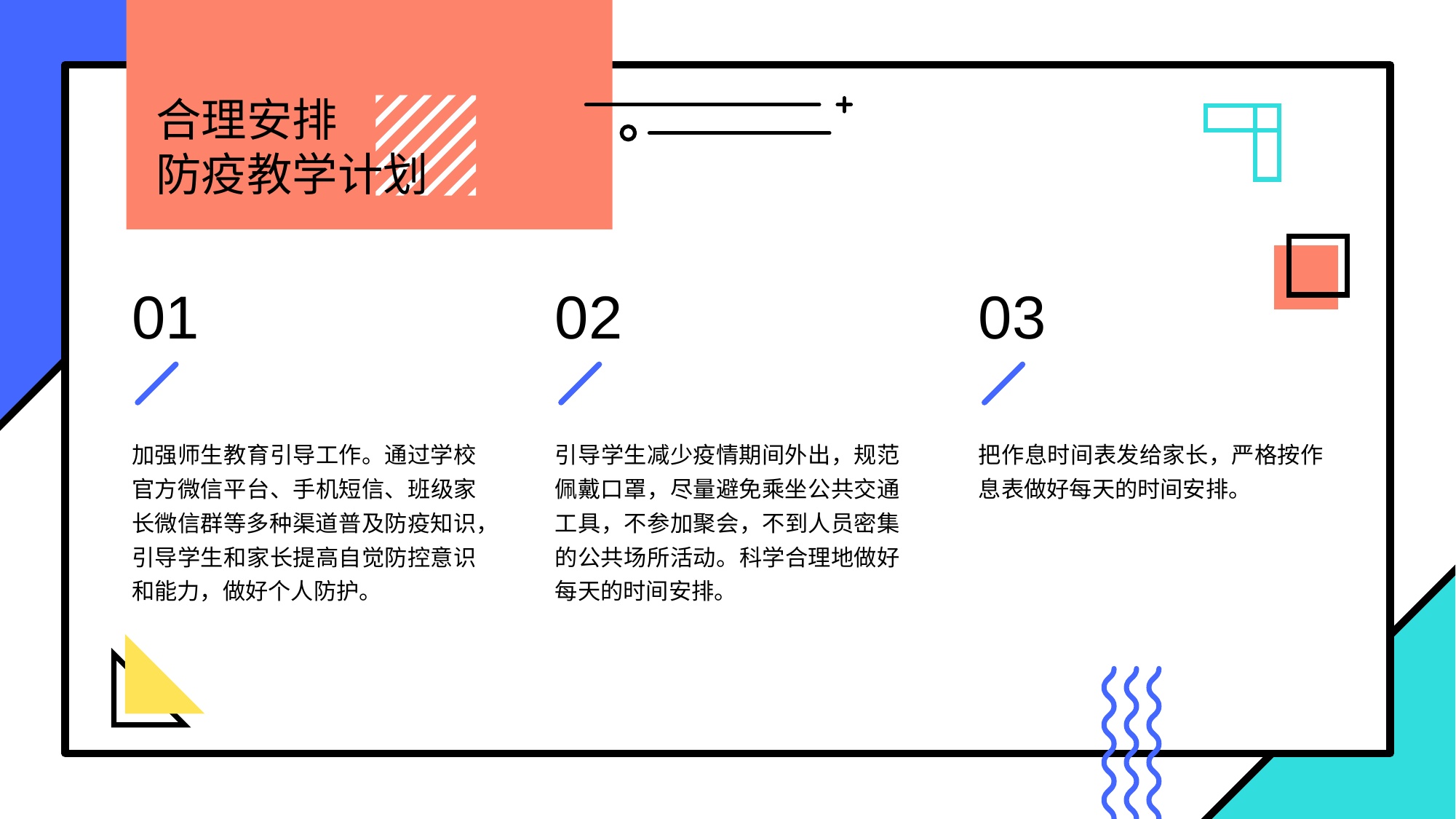

合理安排
防疫教学计划

01
加强师生教育引导工作。通过学校官方微信平台、手机短信、班级家长微信群等多种渠道普及防疫知识，引导学生和家长提高自觉防控意识和能力，做好个人防护。
02
引导学生减少疫情期间外出，规范佩戴口罩，尽量避免乘坐公共交通工具，不参加聚会，不到人员密集的公共场所活动。科学合理地做好每天的时间安排。
03
把作息时间表发给家长，严格按作息表做好每天的时间安排。